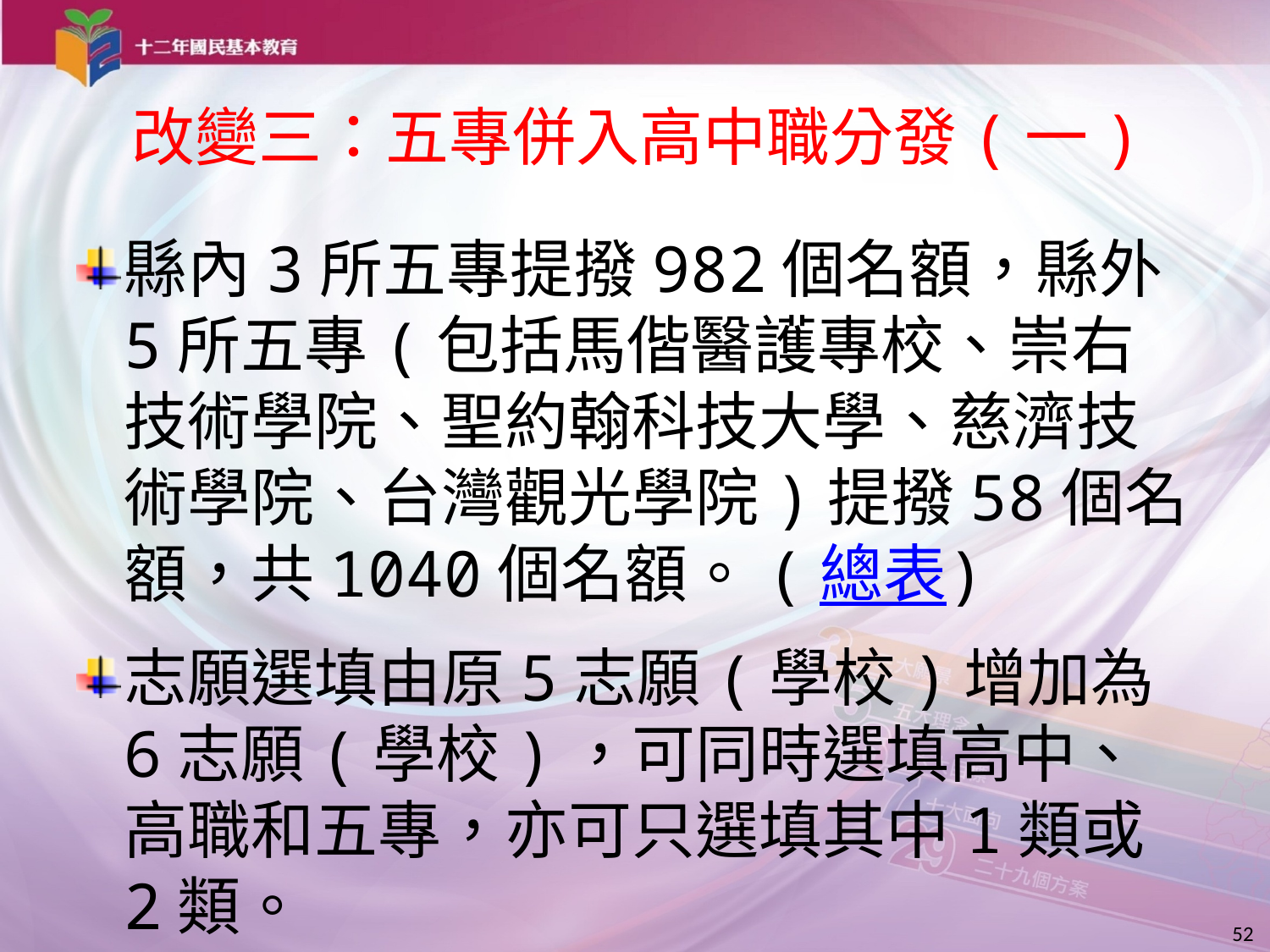

# 改變三：五專併入高中職分發(一)
縣內3所五專提撥982個名額，縣外5所五專(包括馬偕醫護專校、崇右技術學院、聖約翰科技大學、慈濟技術學院、台灣觀光學院)提撥58個名額，共1040個名額。(總表)
志願選填由原5志願(學校)增加為6志願(學校)，可同時選填高中、高職和五專，亦可只選填其中1類或2類。